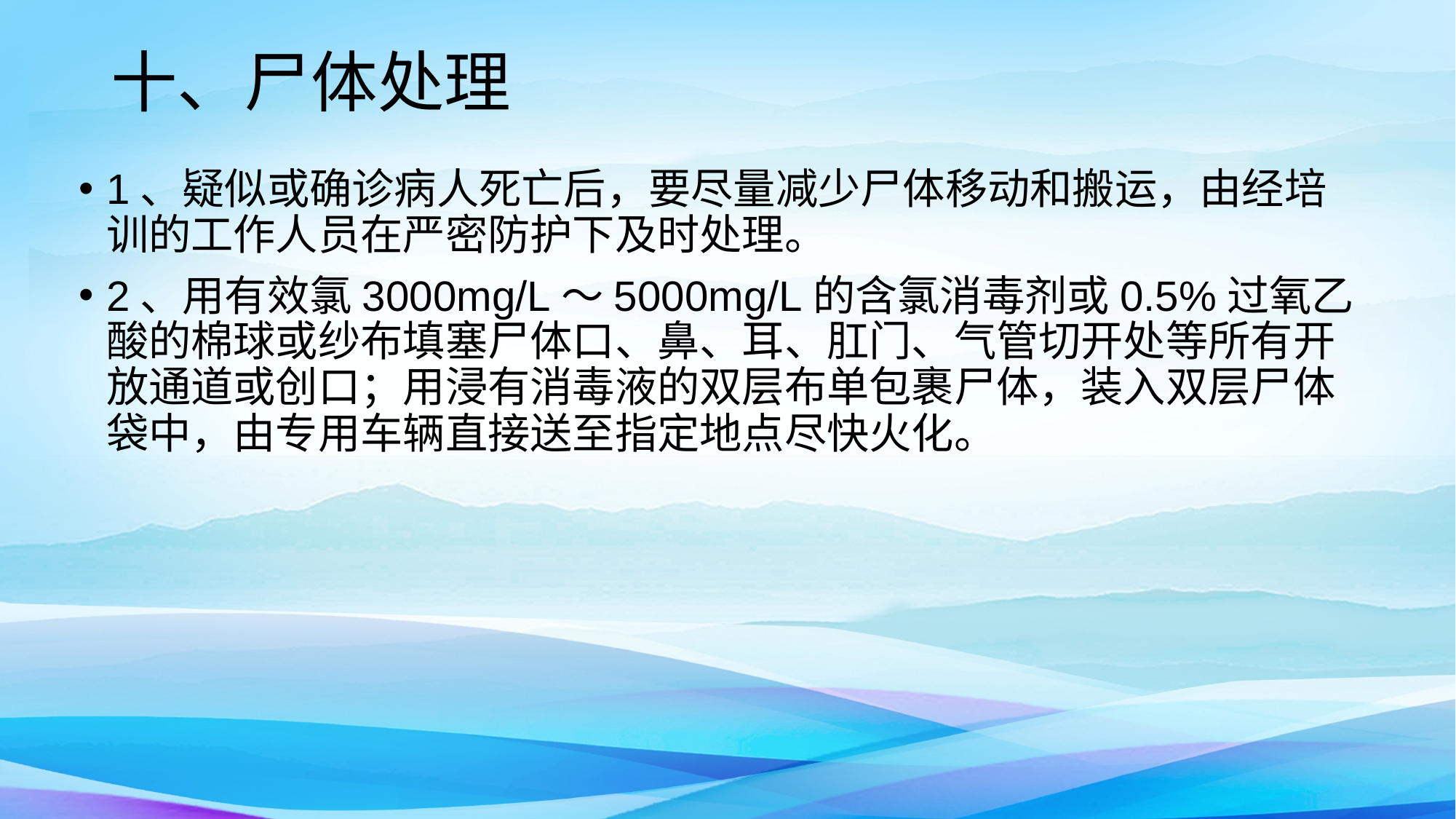

# 十、尸体处理
1、疑似或确诊病人死亡后，要尽量减少尸体移动和搬运，由经培训的工作人员在严密防护下及时处理。
2、用有效氯3000mg/L～5000mg/L的含氯消毒剂或0.5%过氧乙酸的棉球或纱布填塞尸体口、鼻、耳、肛门、气管切开处等所有开放通道或创口；用浸有消毒液的双层布单包裹尸体，装入双层尸体袋中，由专用车辆直接送至指定地点尽快火化。